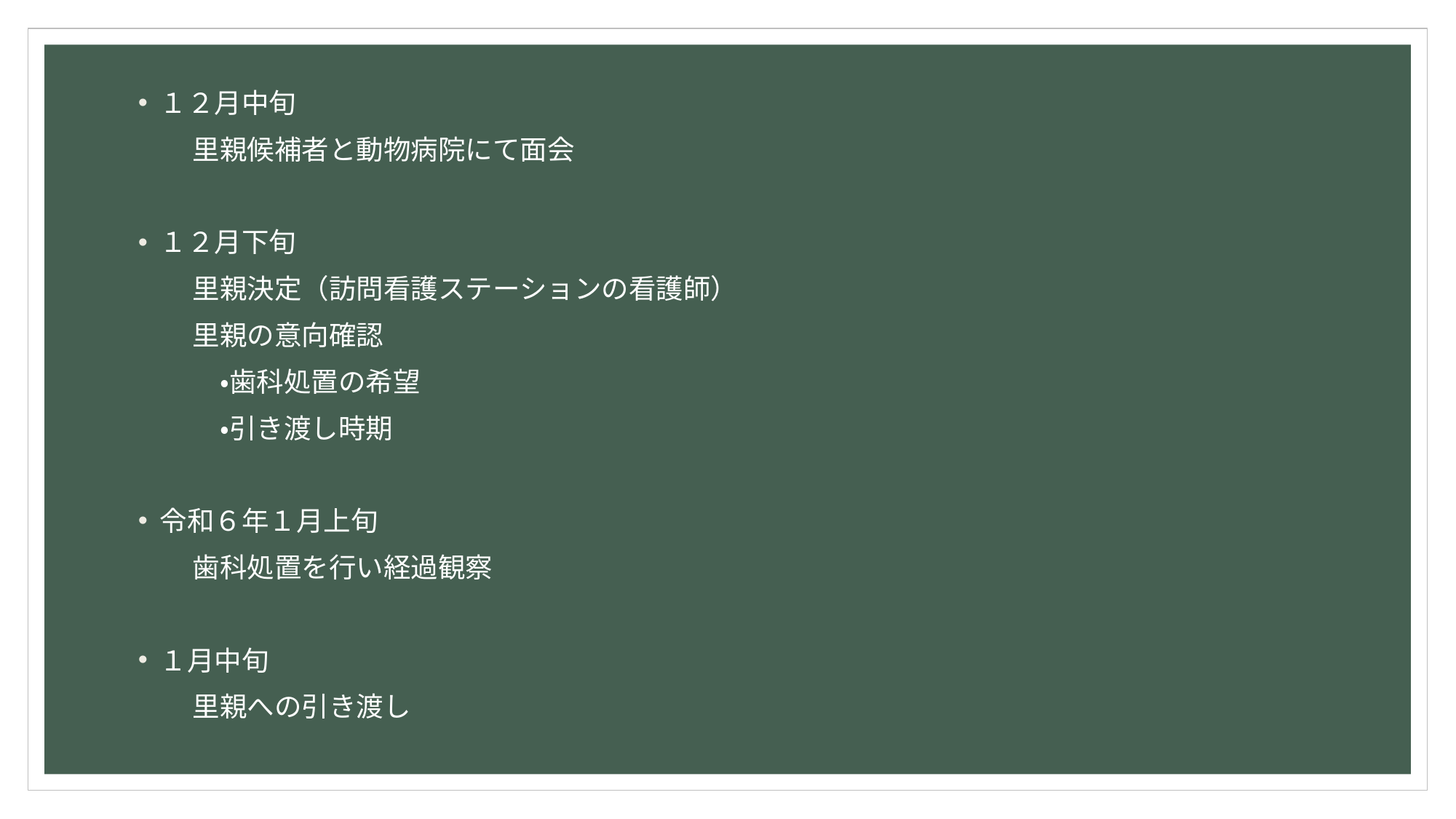

１２月中旬
　　里親候補者と動物病院にて面会

１２月下旬
　　里親決定（訪問看護ステーションの看護師）
　　里親の意向確認
　　　・歯科処置の希望
　　　・引き渡し時期

令和６年１月上旬
　　歯科処置を行い経過観察

１月中旬
　　里親への引き渡し